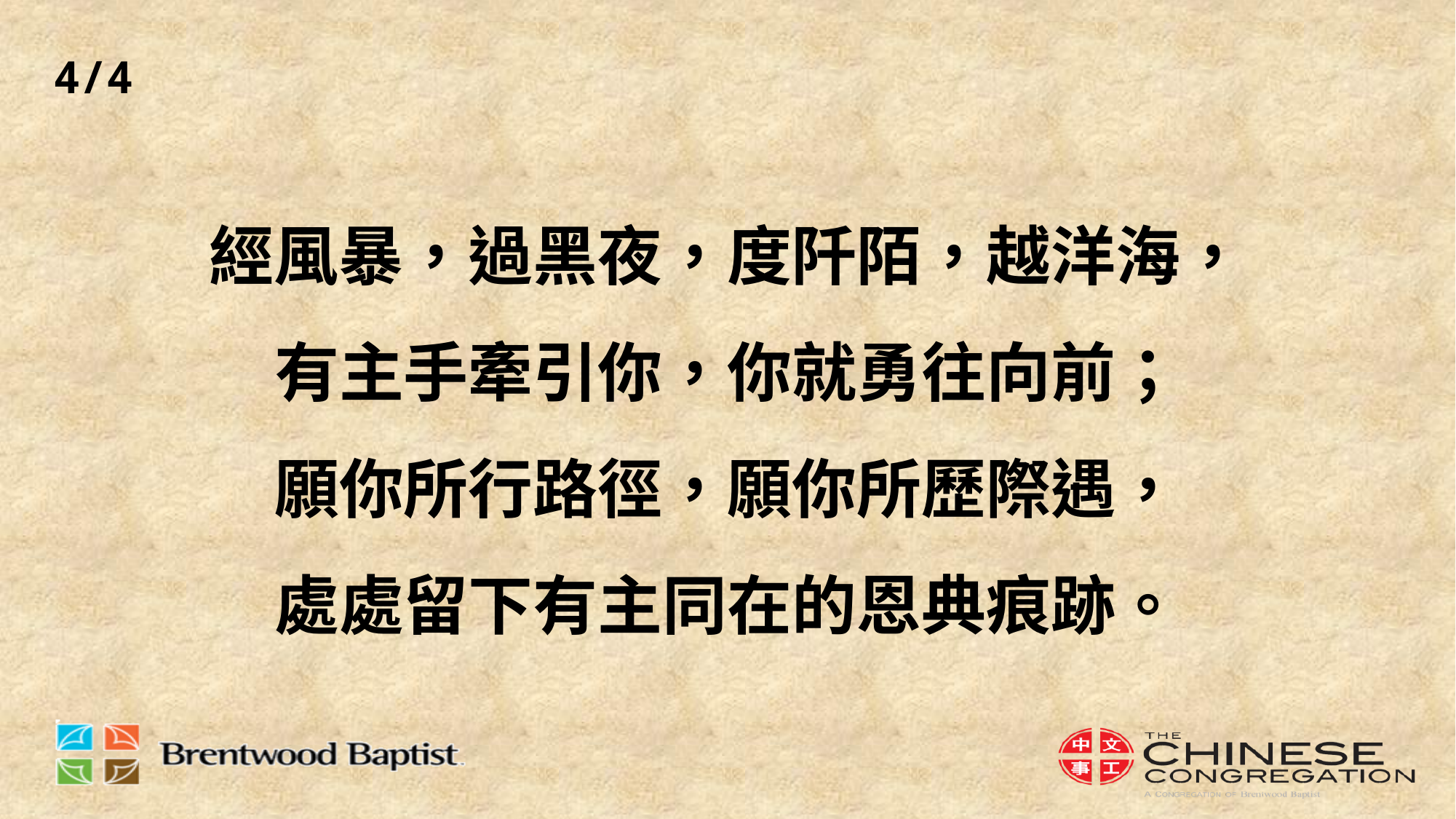

4/4
# 經風暴，過黑夜，度阡陌，越洋海， 有主手牽引你，你就勇往向前； 願你所行路徑，願你所歷際遇， 處處留下有主同在的恩典痕跡。